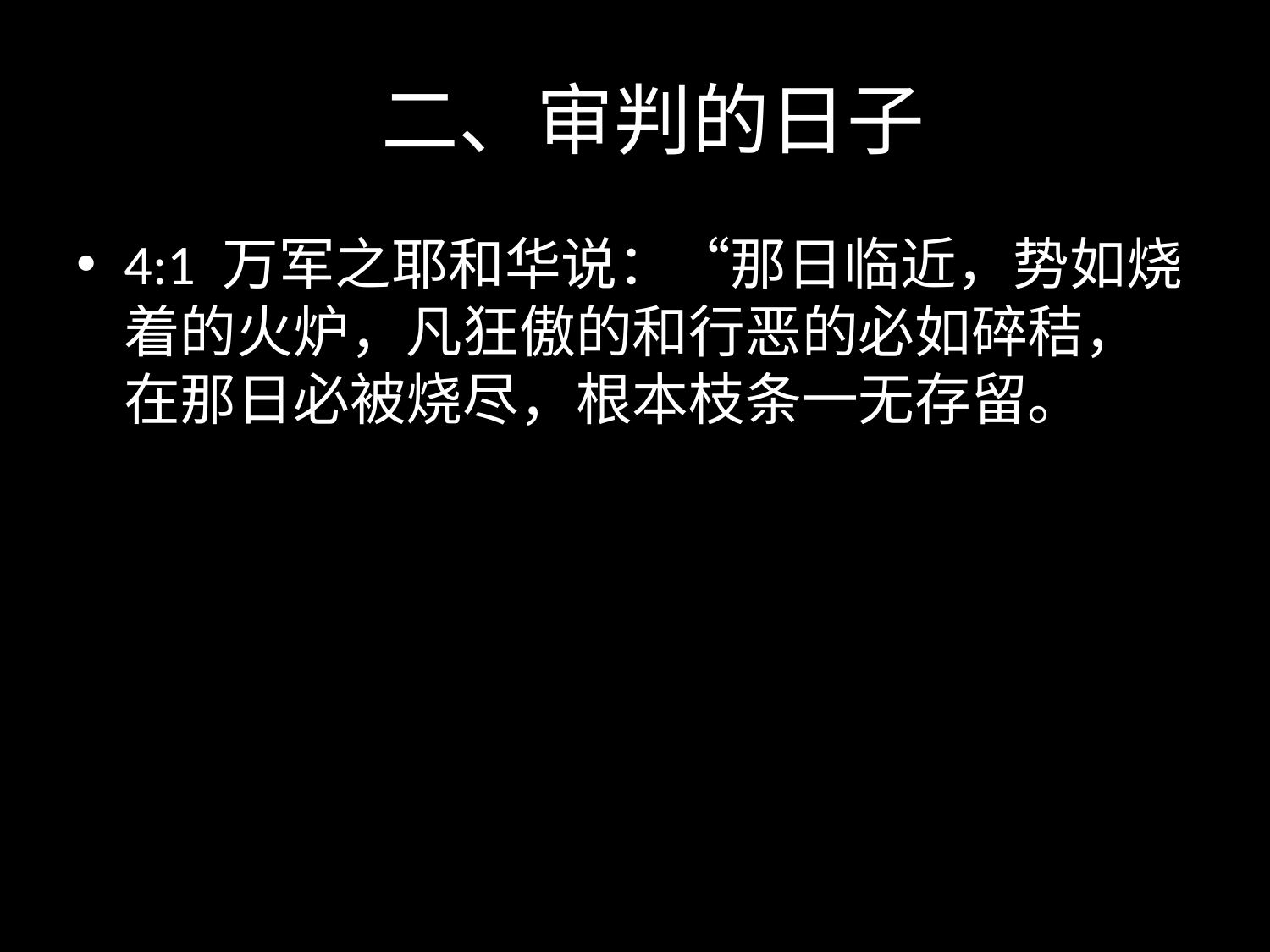

# 二、审判的日子
4:1 万军之耶和华说：“那日临近，势如烧着的火炉，凡狂傲的和行恶的必如碎秸，在那日必被烧尽，根本枝条一无存留。